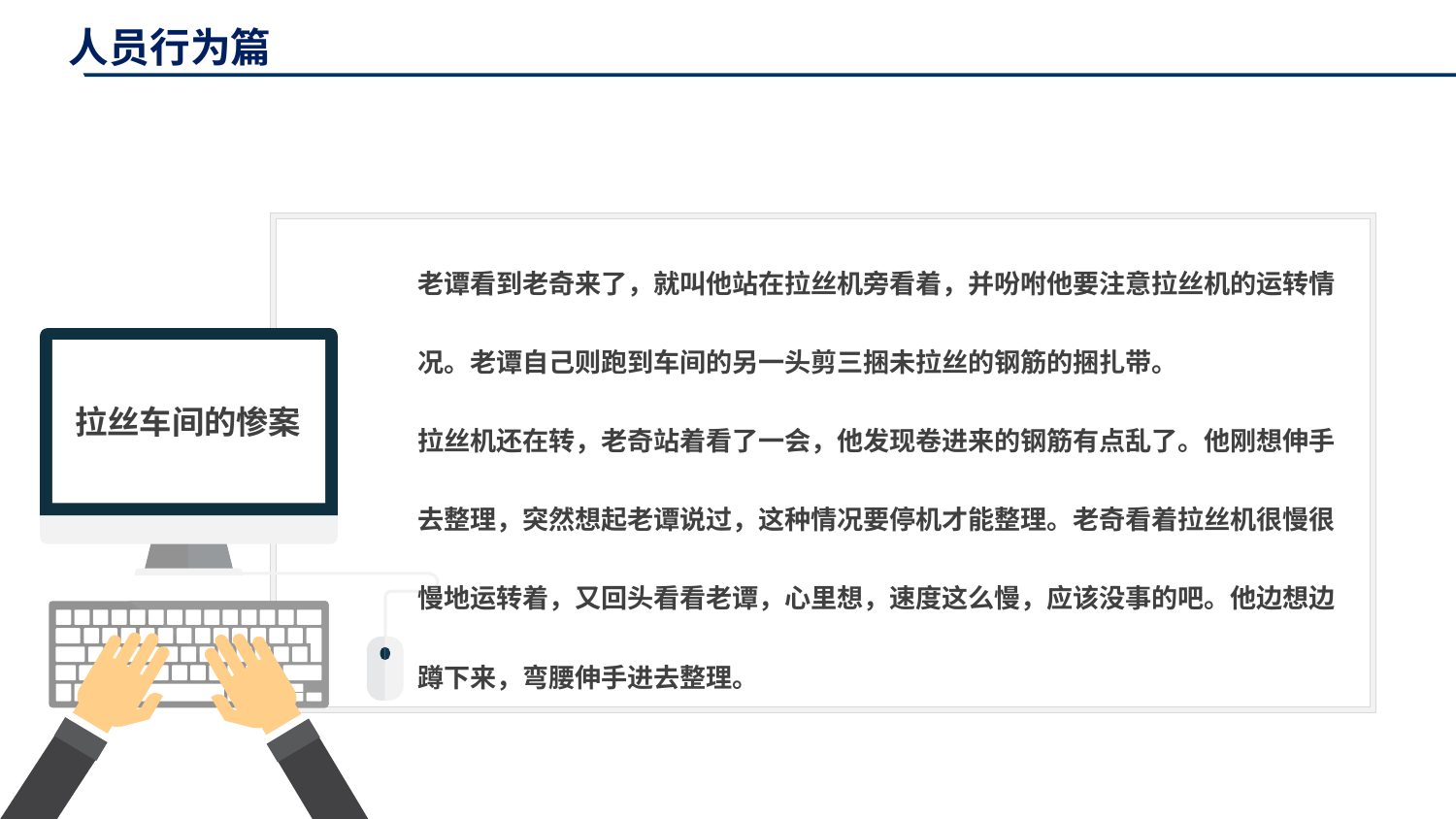

人员行为篇

老谭看到老奇来了，就叫他站在拉丝机旁看着，并吩咐他要注意拉丝机的运转情况。老谭自己则跑到车间的另一头剪三捆未拉丝的钢筋的捆扎带。
拉丝机还在转，老奇站着看了一会，他发现卷进来的钢筋有点乱了。他刚想伸手去整理，突然想起老谭说过，这种情况要停机才能整理。老奇看着拉丝机很慢很慢地运转着，又回头看看老谭，心里想，速度这么慢，应该没事的吧。他边想边蹲下来，弯腰伸手进去整理。

拉丝车间的惨案